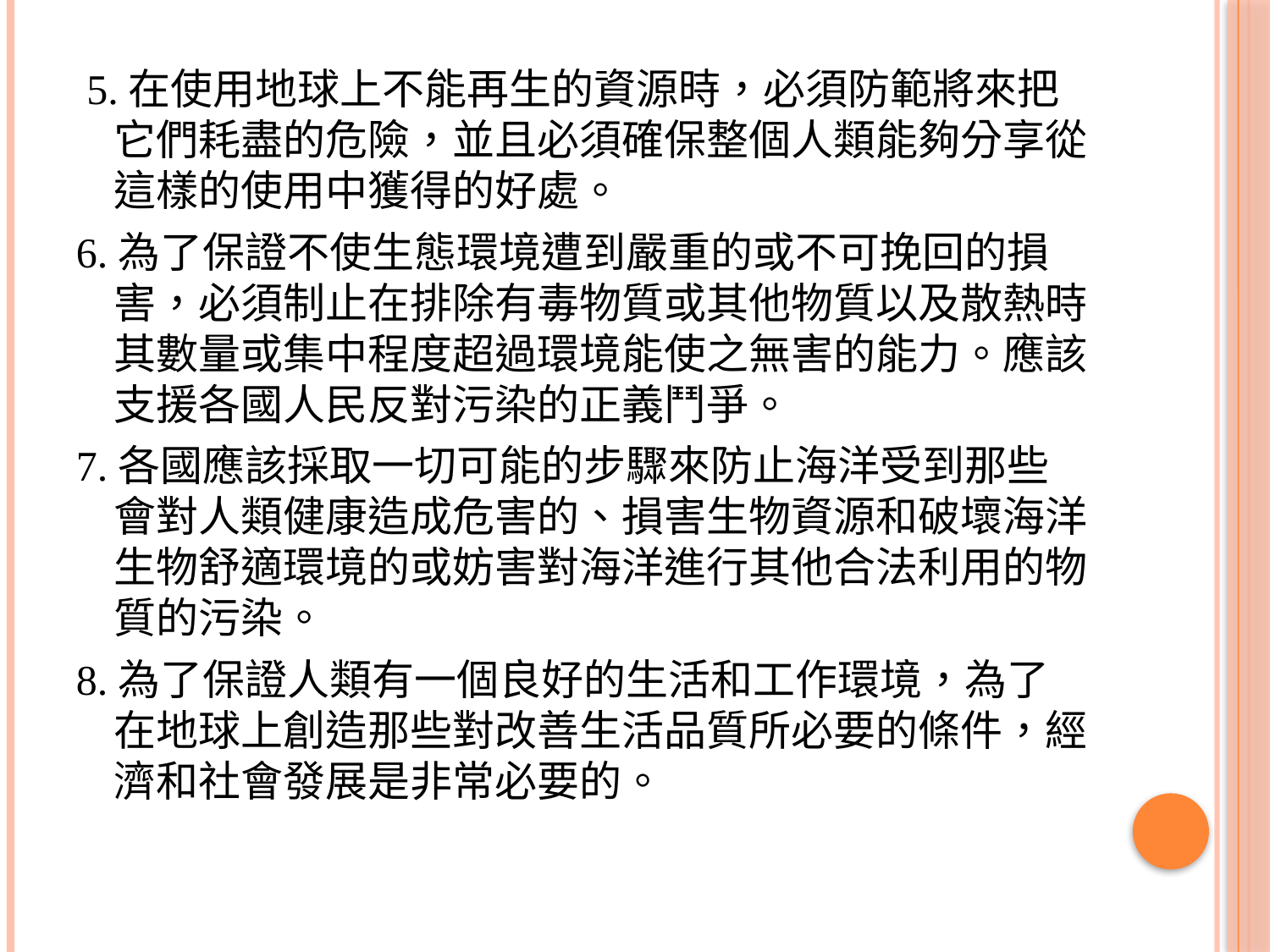

5.在使用地球上不能再生的資源時，必須防範將來把它們耗盡的危險，並且必須確保整個人類能夠分享從這樣的使用中獲得的好處。
6.為了保證不使生態環境遭到嚴重的或不可挽回的損害，必須制止在排除有毒物質或其他物質以及散熱時其數量或集中程度超過環境能使之無害的能力。應該支援各國人民反對污染的正義鬥爭。
7.各國應該採取一切可能的步驟來防止海洋受到那些會對人類健康造成危害的、損害生物資源和破壞海洋生物舒適環境的或妨害對海洋進行其他合法利用的物質的污染。
8.為了保證人類有一個良好的生活和工作環境，為了在地球上創造那些對改善生活品質所必要的條件，經濟和社會發展是非常必要的。